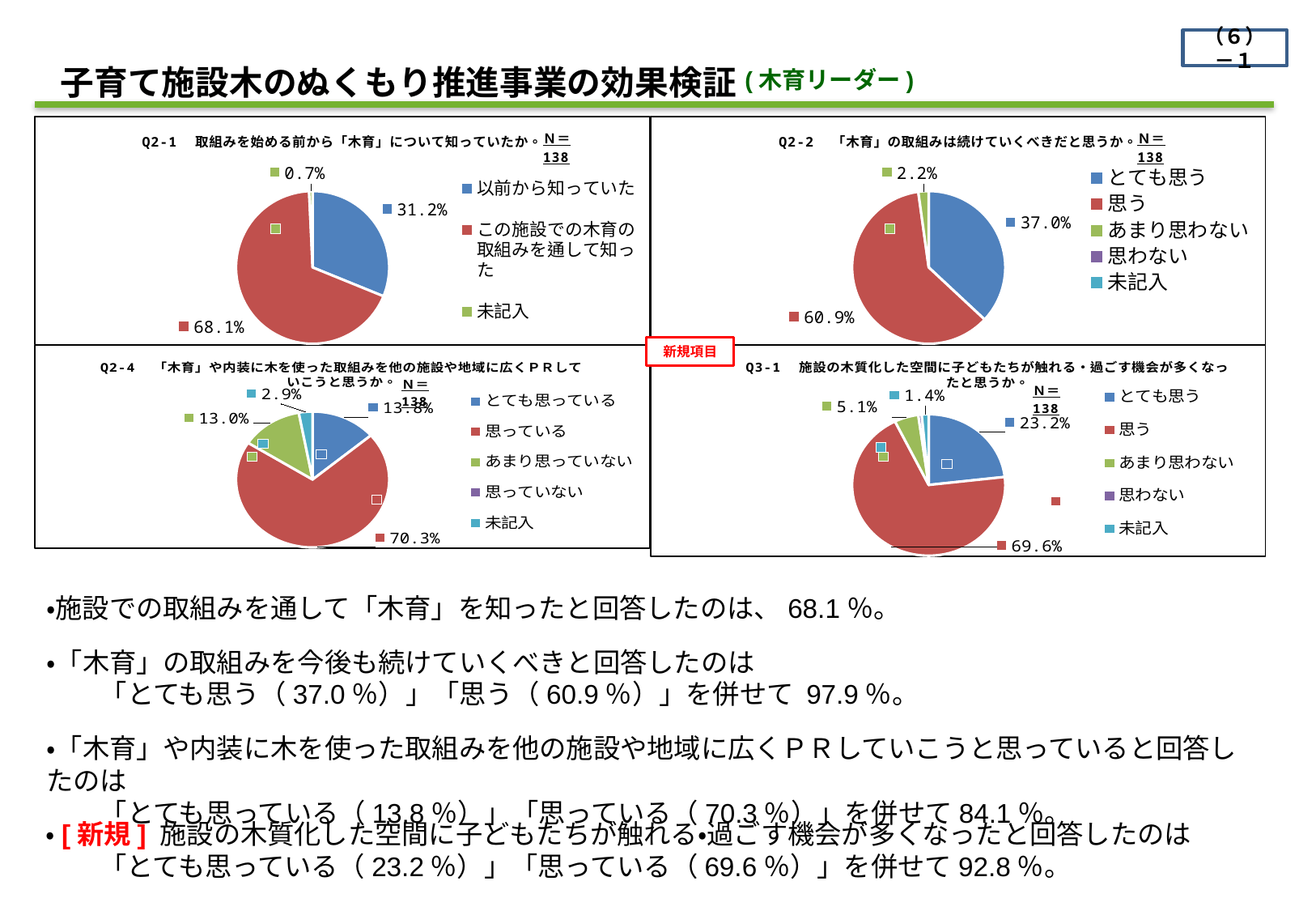

（６）－１
　子育て施設木のぬくもり推進事業の効果検証
(木育リーダー)

[unsupported chart]

[unsupported chart]

新規項目

[unsupported chart]

[unsupported chart]

・施設での取組みを通して「木育」を知ったと回答したのは、68.1％。
・「木育」の取組みを今後も続けていくべきと回答したのは
　　「とても思う（37.0％）」「思う（60.9％）」を併せて 97.9％。
・「木育」や内装に木を使った取組みを他の施設や地域に広くＰＲしていこうと思っていると回答したのは
　　「とても思っている（13.8％）」「思っている（70.3％）」を併せて84.1％。
・[新規] 施設の木質化した空間に子どもたちが触れる・過ごす機会が多くなったと回答したのは
　　「とても思っている（23.2％）」「思っている（69.6％）」を併せて92.8％。